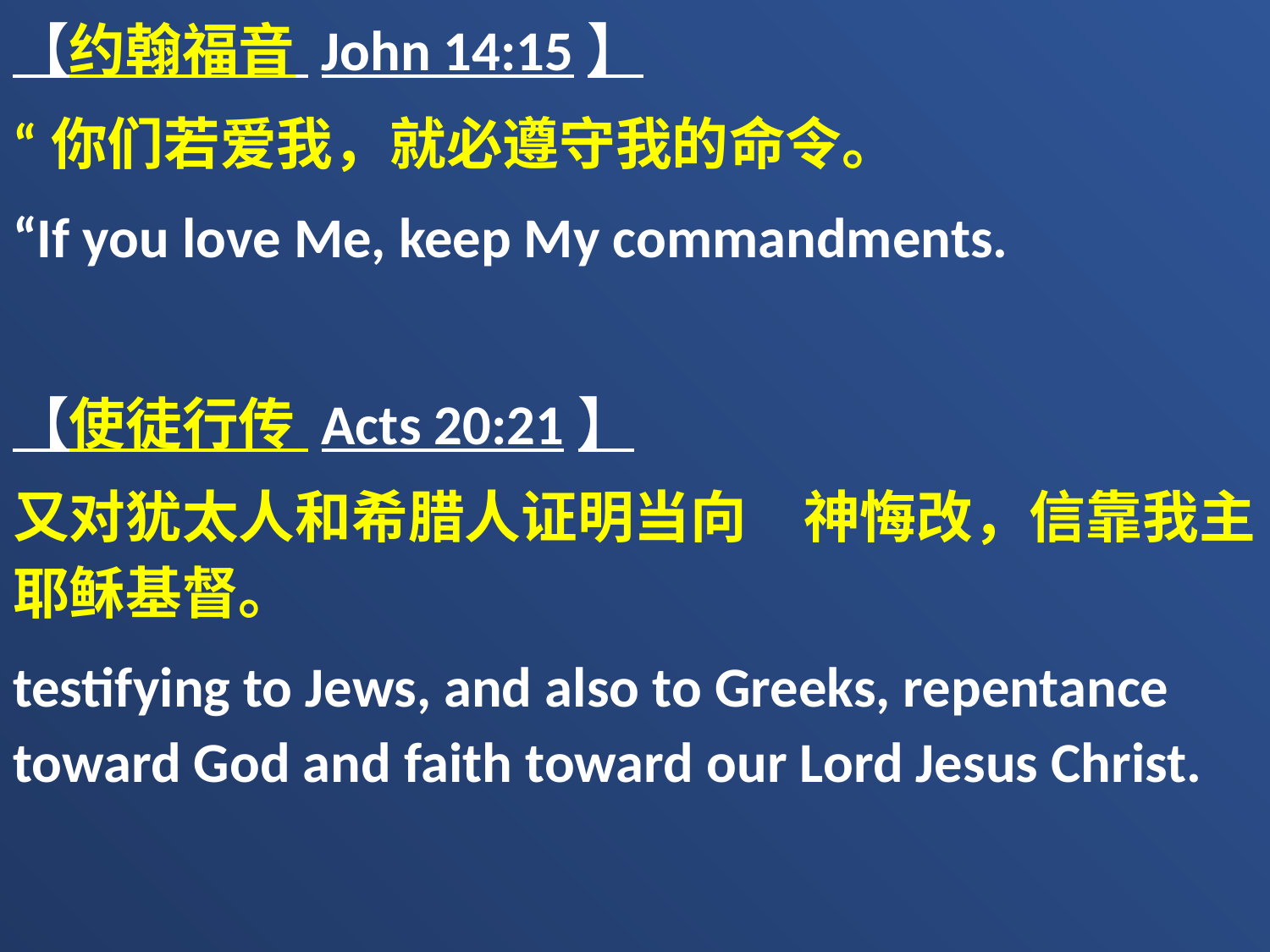

【约翰福音 John 14:15】
“你们若爱我，就必遵守我的命令。
“If you love Me, keep My commandments.

【使徒行传 Acts 20:21】
又对犹太人和希腊人证明当向　神悔改，信靠我主耶稣基督。
testifying to Jews, and also to Greeks, repentance toward God and faith toward our Lord Jesus Christ.